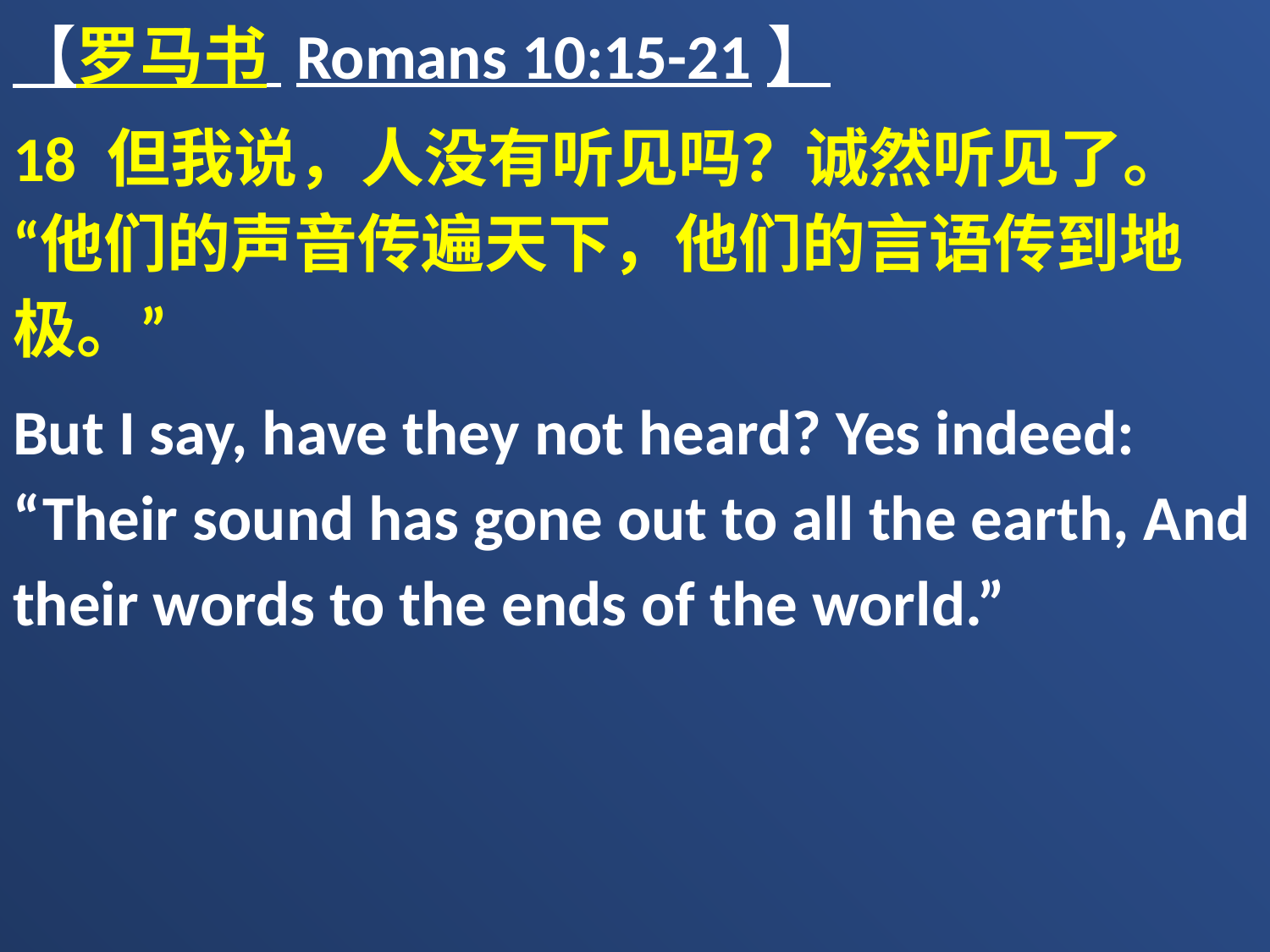

【罗马书 Romans 10:15-21】
18 但我说，人没有听见吗？诚然听见了。“他们的声音传遍天下，他们的言语传到地极。”
But I say, have they not heard? Yes indeed: “Their sound has gone out to all the earth, And their words to the ends of the world.”